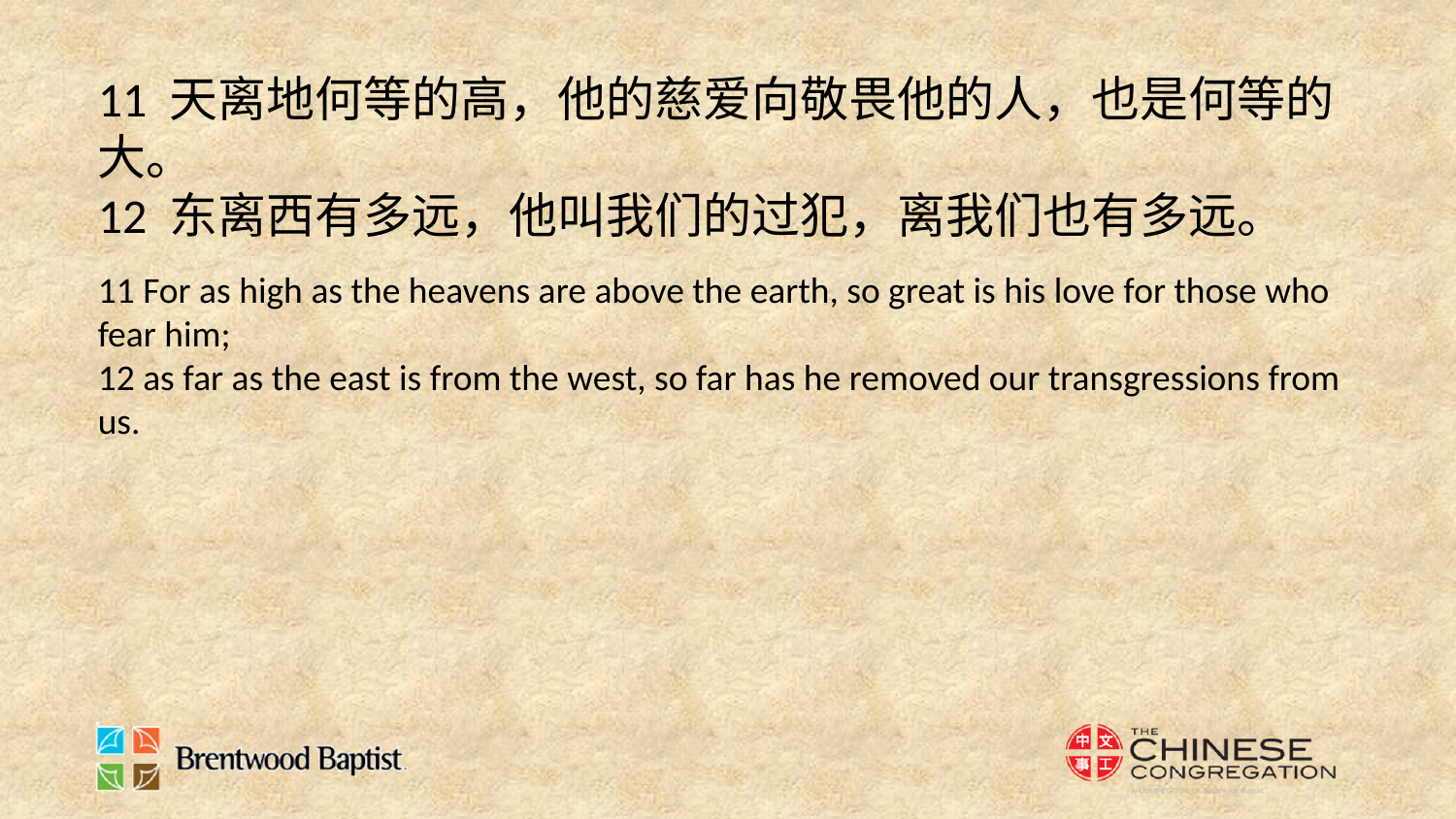

11 天离地何等的高，他的慈爱向敬畏他的人，也是何等的大。
12 东离西有多远，他叫我们的过犯，离我们也有多远。

11 For as high as the heavens are above the earth, so great is his love for those who fear him;
12 as far as the east is from the west, so far has he removed our transgressions from us.